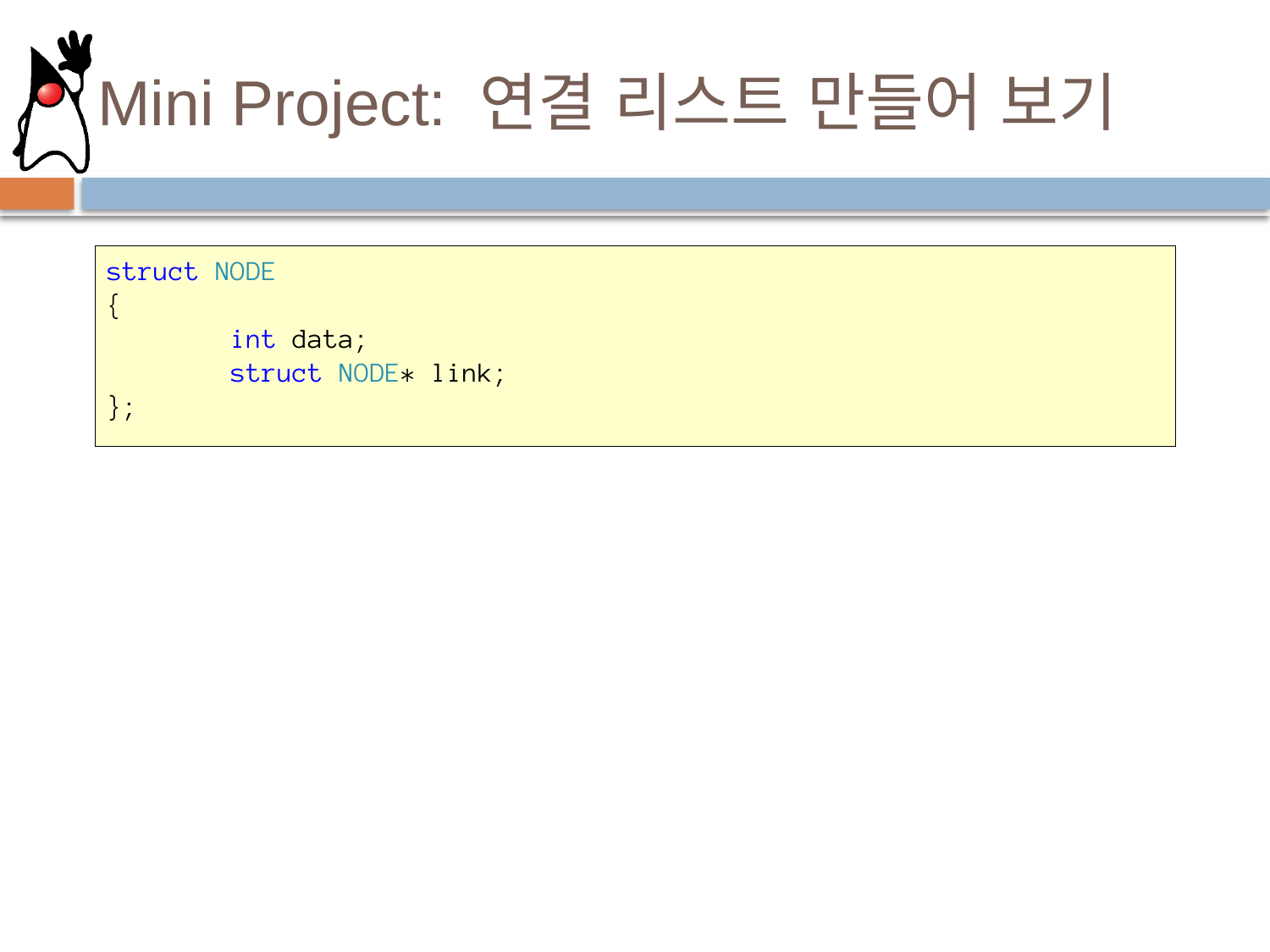

# Mini Project: 연결 리스트 만들어 보기
struct NODE
{
        int data;
        struct NODE* link;
};